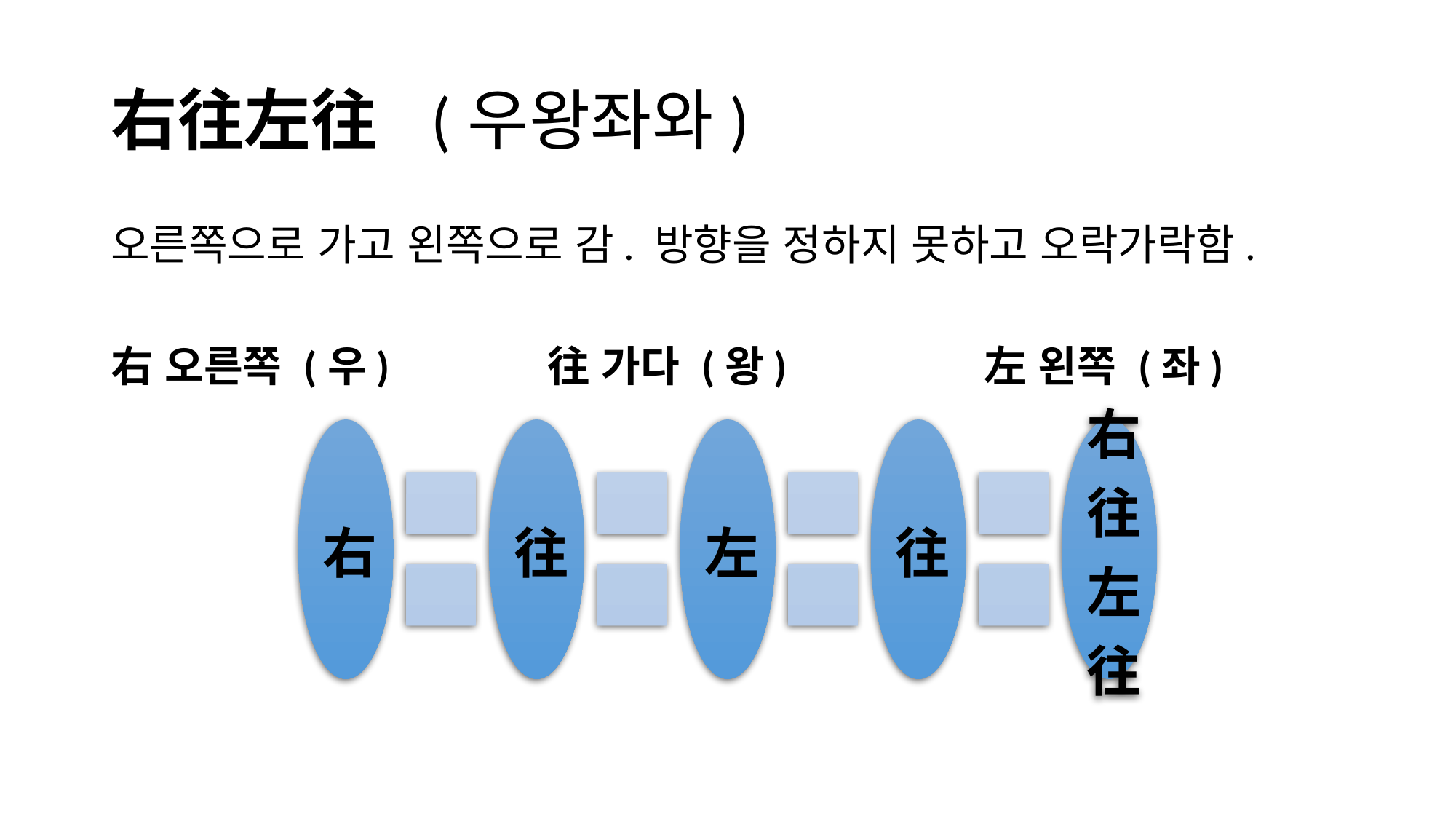

# 右往左往  (우왕좌와)
오른쪽으로 가고 왼쪽으로 감. 방향을 정하지 못하고 오락가락함.

右 오른쪽 (우)  		往 가다 (왕)  		左 왼쪽 (좌)

右
往
左
往
右往左往